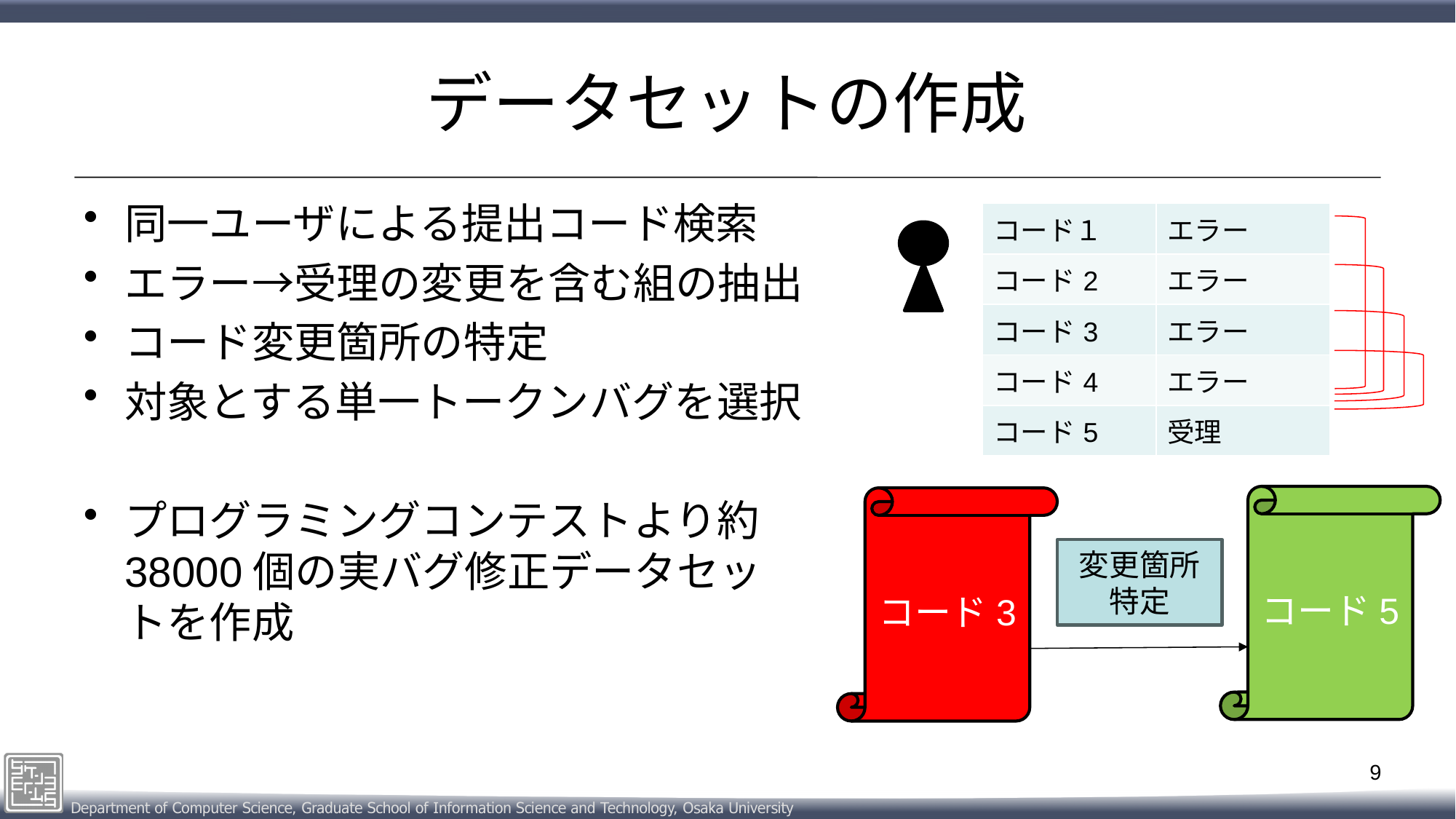

# データセットの作成
同一ユーザによる提出コード検索
エラー→受理の変更を含む組の抽出
コード変更箇所の特定
対象とする単一トークンバグを選択

プログラミングコンテストより約38000個の実バグ修正データセットを作成

| コード１ | エラー |
| --- | --- |
| コード2 | エラー |
| コード3 | エラー |
| コード4 | エラー |
| コード5 | 受理 |

コード5
コード3
変更箇所特定
9